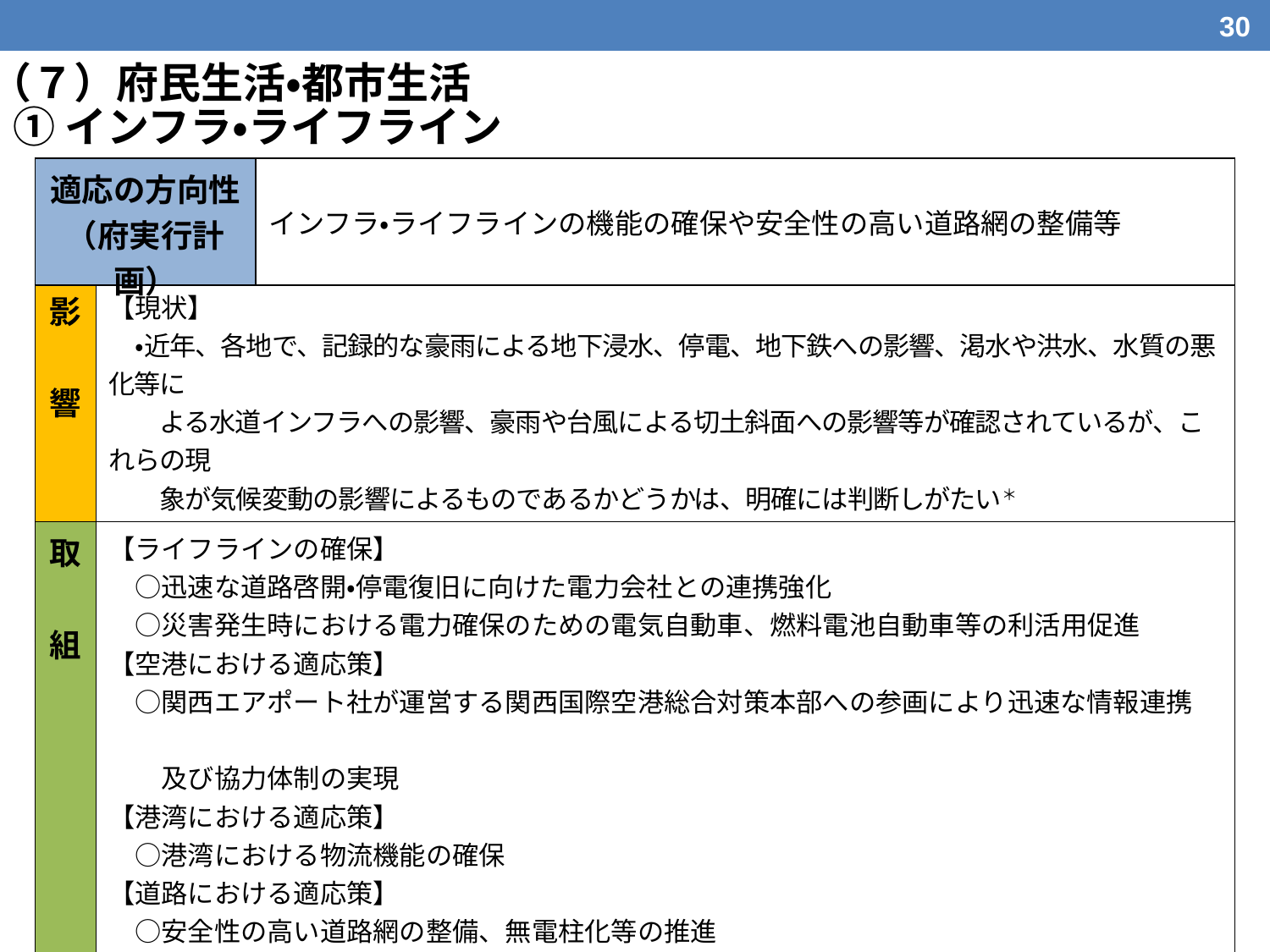

30
（７）府民生活・都市生活
　① インフラ・ライフライン
| 適応の方向性 （府実行計画） | インフラ・ライフラインの機能の確保や安全性の高い道路網の整備等 |
| --- | --- |
| 影　響 | 【現状】 　・近年、各地で、記録的な豪雨による地下浸水、停電、地下鉄への影響、渇水や洪水、水質の悪化等に 　　よる水道インフラへの影響、豪雨や台風による切土斜面への影響等が確認されているが、これらの現 　　象が気候変動の影響によるものであるかどうかは、明確には判断しがたい＊　 【将来予測】 　・気候変動による短時間強雨や渇水の頻度の増加、強い台風の増加等が進めば、インフラ・ライフ 　　ライン等に影響が及ぶことが懸念＊　　　　　　　　　　　　　　　　　　　　　　　　　　　　　　　　　（＊国の適応計画より） |
| --- | --- |
| 取　組 | 【ライフラインの確保】 　○迅速な道路啓開・停電復旧に向けた電力会社との連携強化 　○災害発生時における電力確保のための電気自動車、燃料電池自動車等の利活用促進 【空港における適応策】 　○関西エアポート社が運営する関西国際空港総合対策本部への参画により迅速な情報連携　　 　　及び協力体制の実現 【港湾における適応策】 　○港湾における物流機能の確保 【道路における適応策】 　○安全性の高い道路網の整備、無電柱化等の推進 　○「道の駅」における防災機能の強化（市町村と連携した総合防災情報の提供施設化） 　○災害時の道路啓開や応急復旧等による人命救助や緊急物資輸送への支援、併せて通行 　　規制が行われている場合は道路情報表示板を活用した迅速な情報提供 |
| --- | --- |